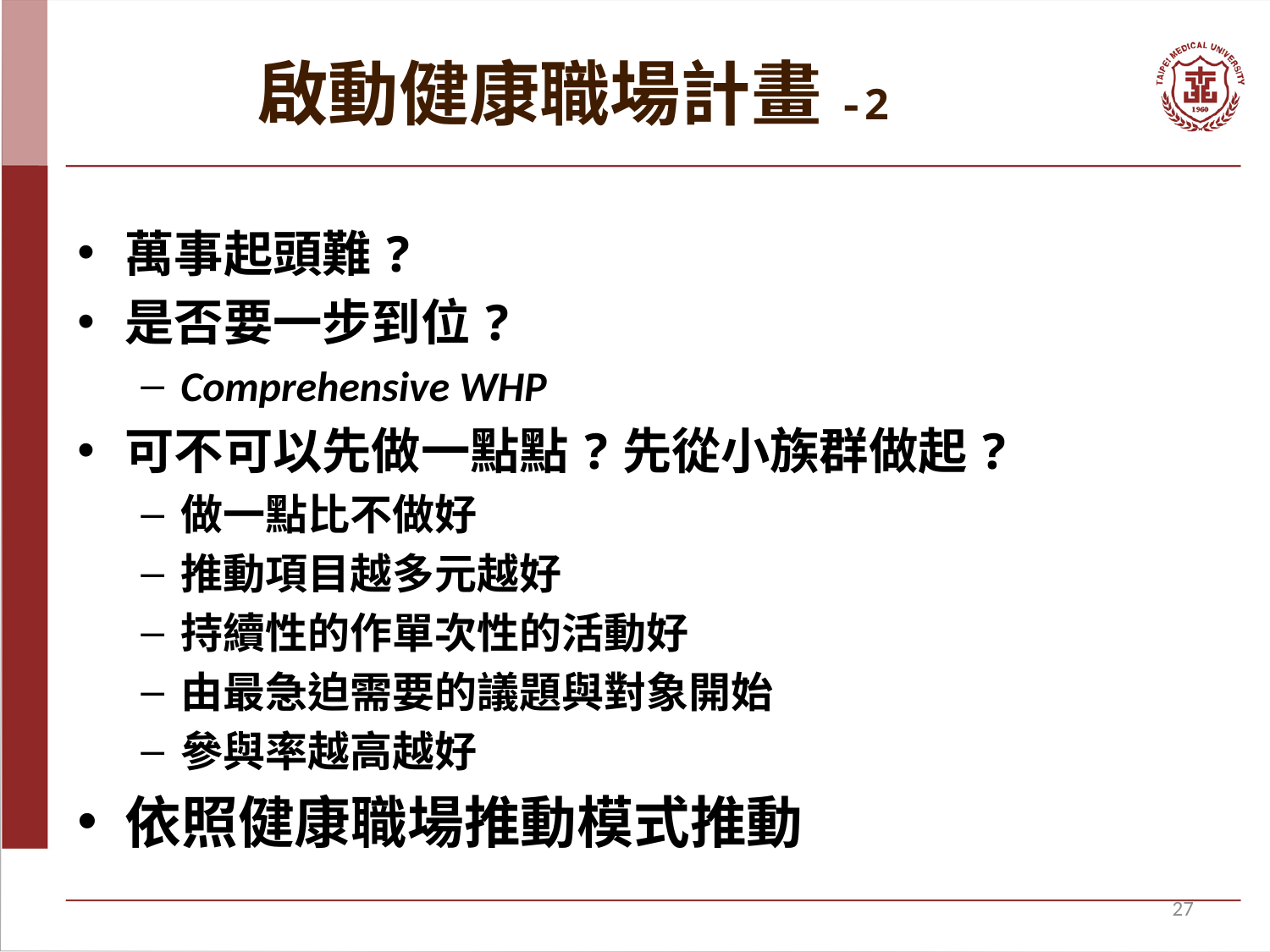

# 啟動健康職場計畫-2
萬事起頭難?
是否要一步到位?
Comprehensive WHP
可不可以先做一點點?先從小族群做起?
做一點比不做好
推動項目越多元越好
持續性的作單次性的活動好
由最急迫需要的議題與對象開始
參與率越高越好
依照健康職場推動模式推動
27